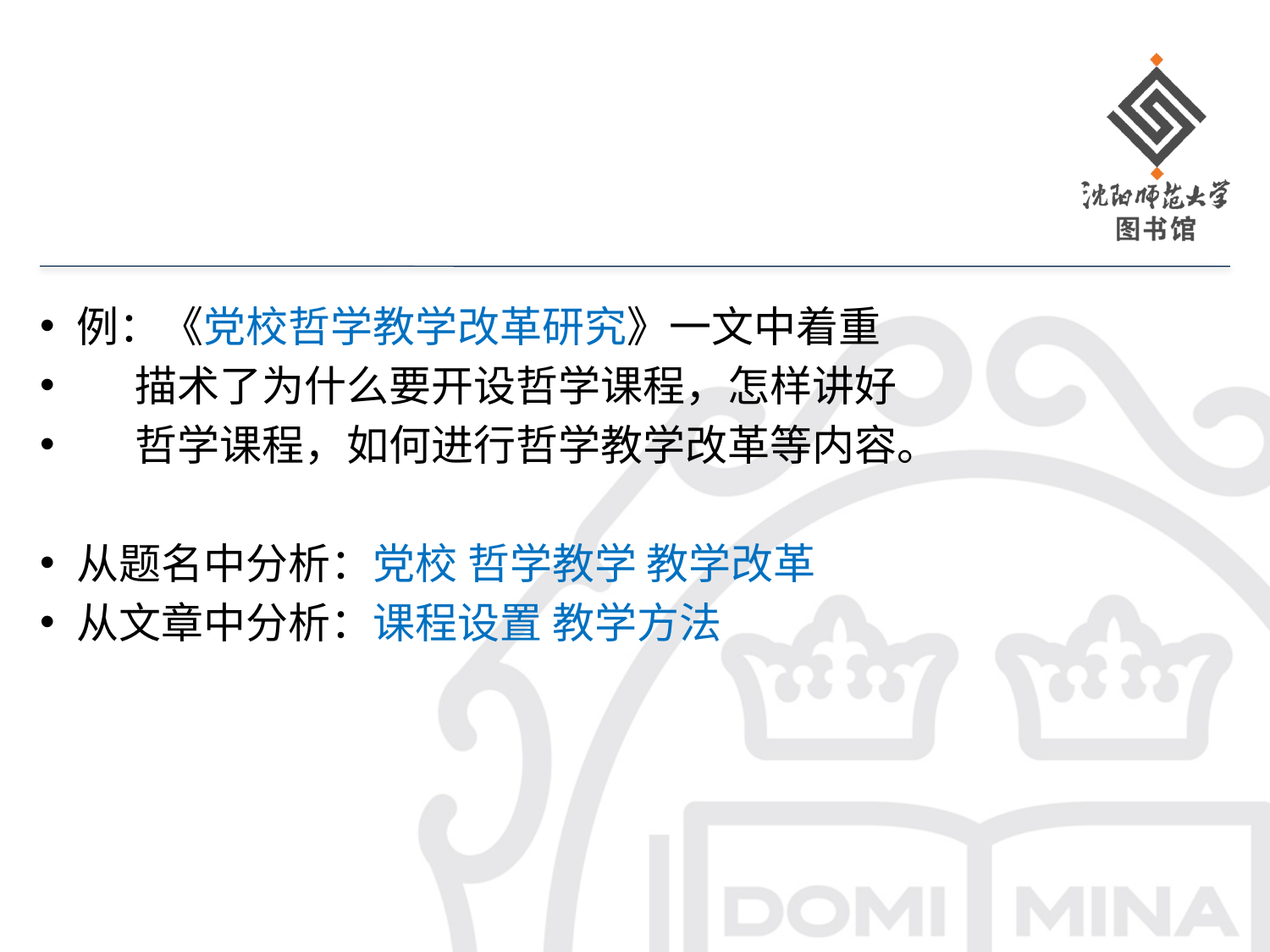

#
例：《党校哲学教学改革研究》一文中着重
     描术了为什么要开设哲学课程，怎样讲好
     哲学课程，如何进行哲学教学改革等内容。

从题名中分析：党校 哲学教学 教学改革
从文章中分析：课程设置 教学方法